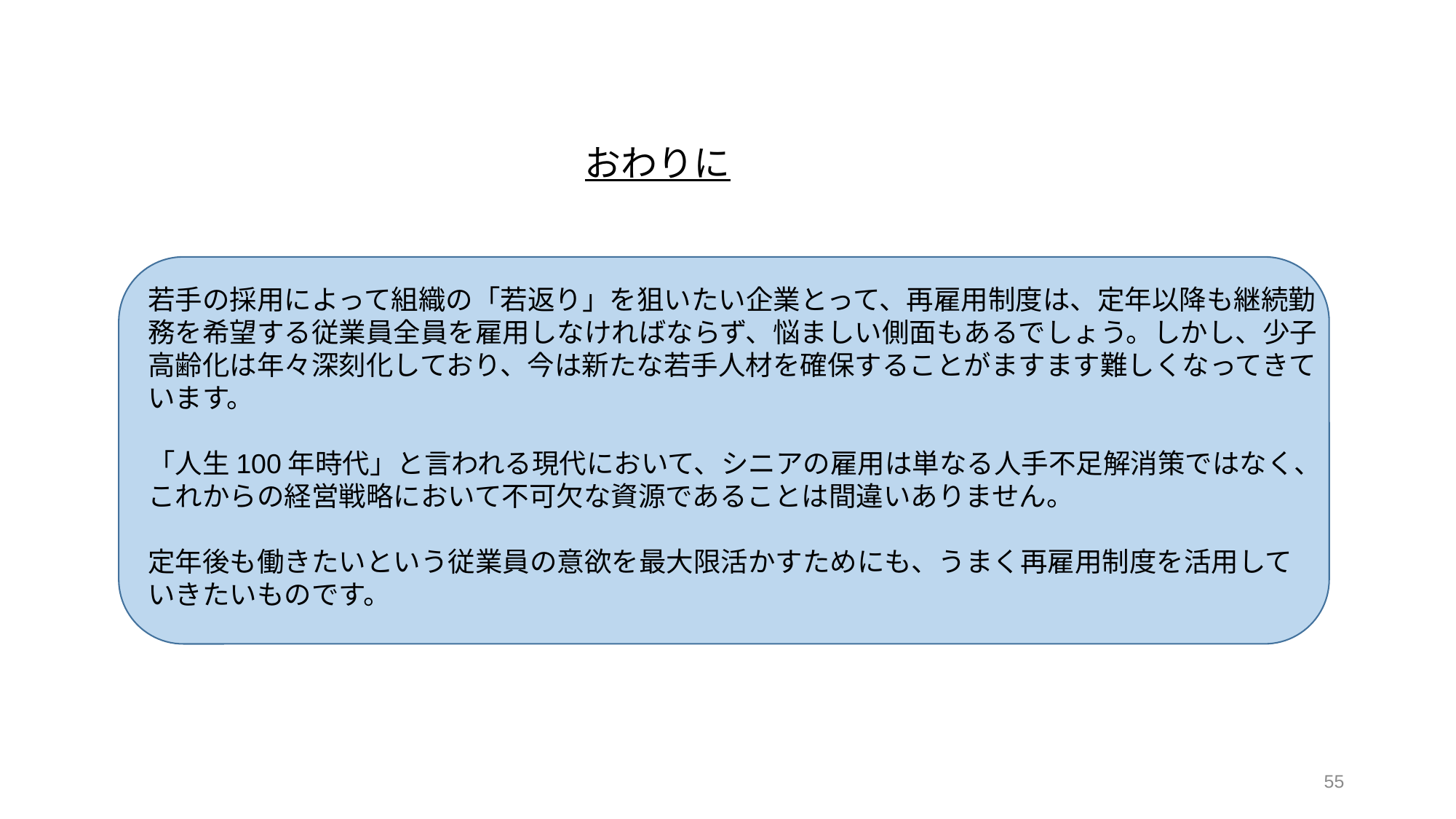

おわりに

若手の採用によって組織の「若返り」を狙いたい企業とって、再雇用制度は、定年以降も継続勤務を希望する従業員全員を雇用しなければならず、悩ましい側面もあるでしょう。しかし、少子高齢化は年々深刻化しており、今は新たな若手人材を確保することがますます難しくなってきています。
「人生100年時代」と言われる現代において、シニアの雇用は単なる人手不足解消策ではなく、これからの経営戦略において不可欠な資源であることは間違いありません。
定年後も働きたいという従業員の意欲を最大限活かすためにも、うまく再雇用制度を活用していきたいものです。
55